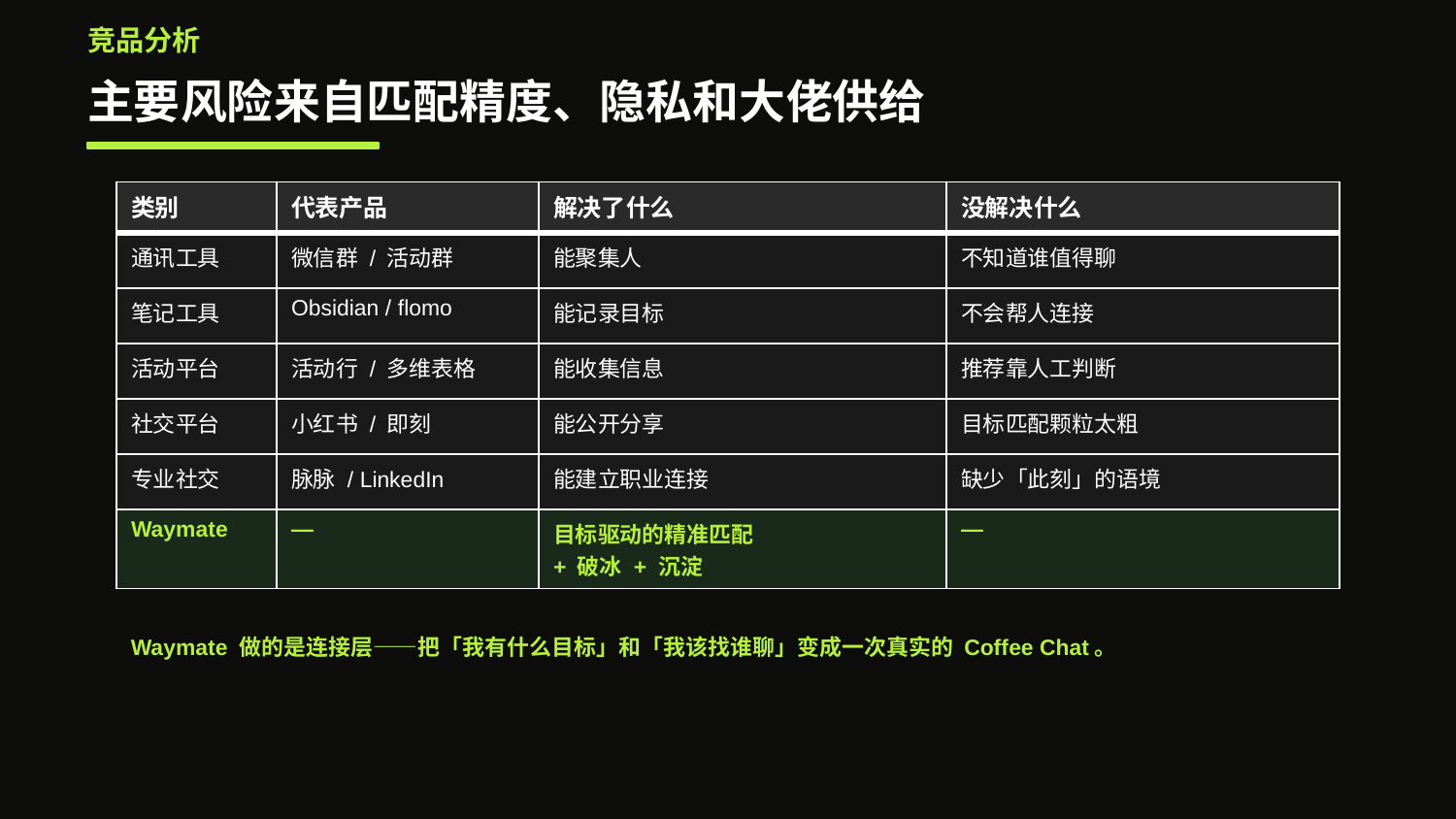

竞品分析
主要风险来自匹配精度、隐私和大佬供给

| 类别 | 代表产品 | 解决了什么 | 没解决什么 |
| --- | --- | --- | --- |
| 通讯工具 | 微信群 / 活动群 | 能聚集人 | 不知道谁值得聊 |
| 笔记工具 | Obsidian / flomo | 能记录目标 | 不会帮人连接 |
| 活动平台 | 活动行 / 多维表格 | 能收集信息 | 推荐靠人工判断 |
| 社交平台 | 小红书 / 即刻 | 能公开分享 | 目标匹配颗粒太粗 |
| 专业社交 | 脉脉 / LinkedIn | 能建立职业连接 | 缺少「此刻」的语境 |
| Waymate | — | 目标驱动的精准匹配 + 破冰 + 沉淀 | — |
Waymate 做的是连接层——把「我有什么目标」和「我该找谁聊」变成一次真实的 Coffee Chat。